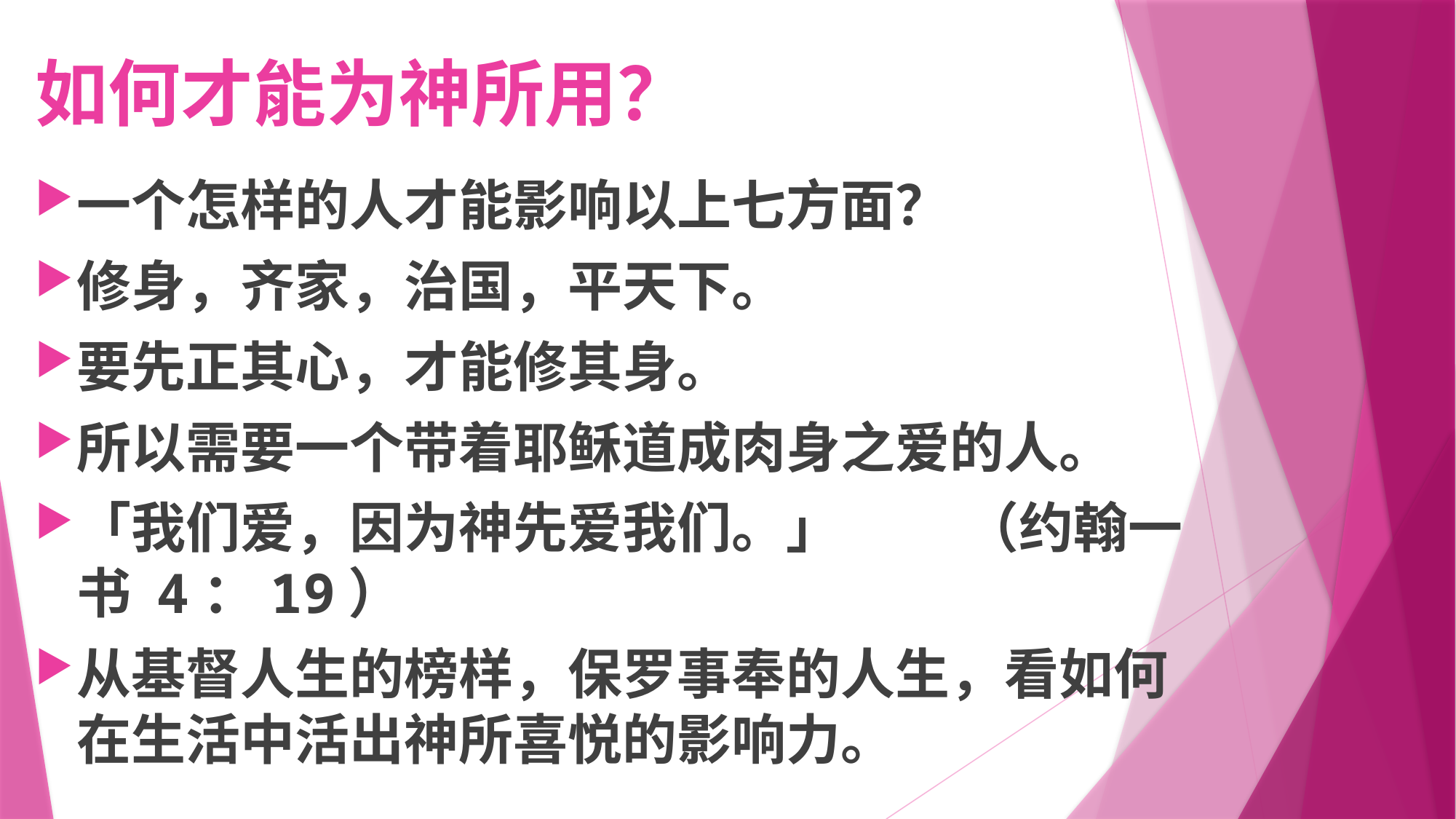

# 如何才能为神所用？
一个怎样的人才能影响以上七方面？
修身，齐家，治国，平天下。
要先正其心，才能修其身。
所以需要一个带着耶稣道成肉身之爱的人。
「我们爱，因为神先爱我们。」          （约翰一书 4：19）
从基督人生的榜样，保罗事奉的人生，看如何在生活中活出神所喜悦的影响力。